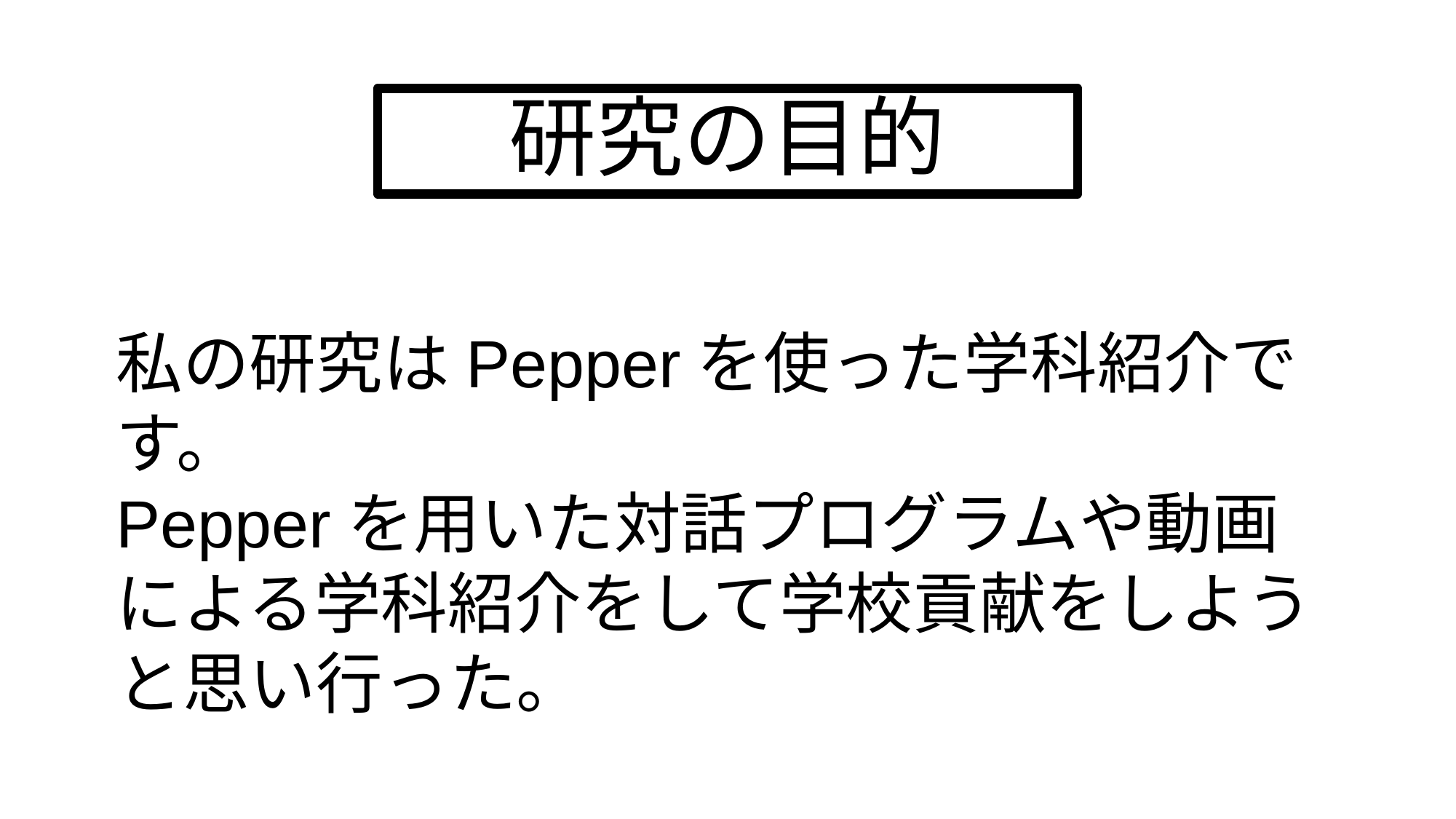

# 研究の目的
私の研究はPepperを使った学科紹介です。
Pepperを用いた対話プログラムや動画による学科紹介をして学校貢献をしようと思い行った。